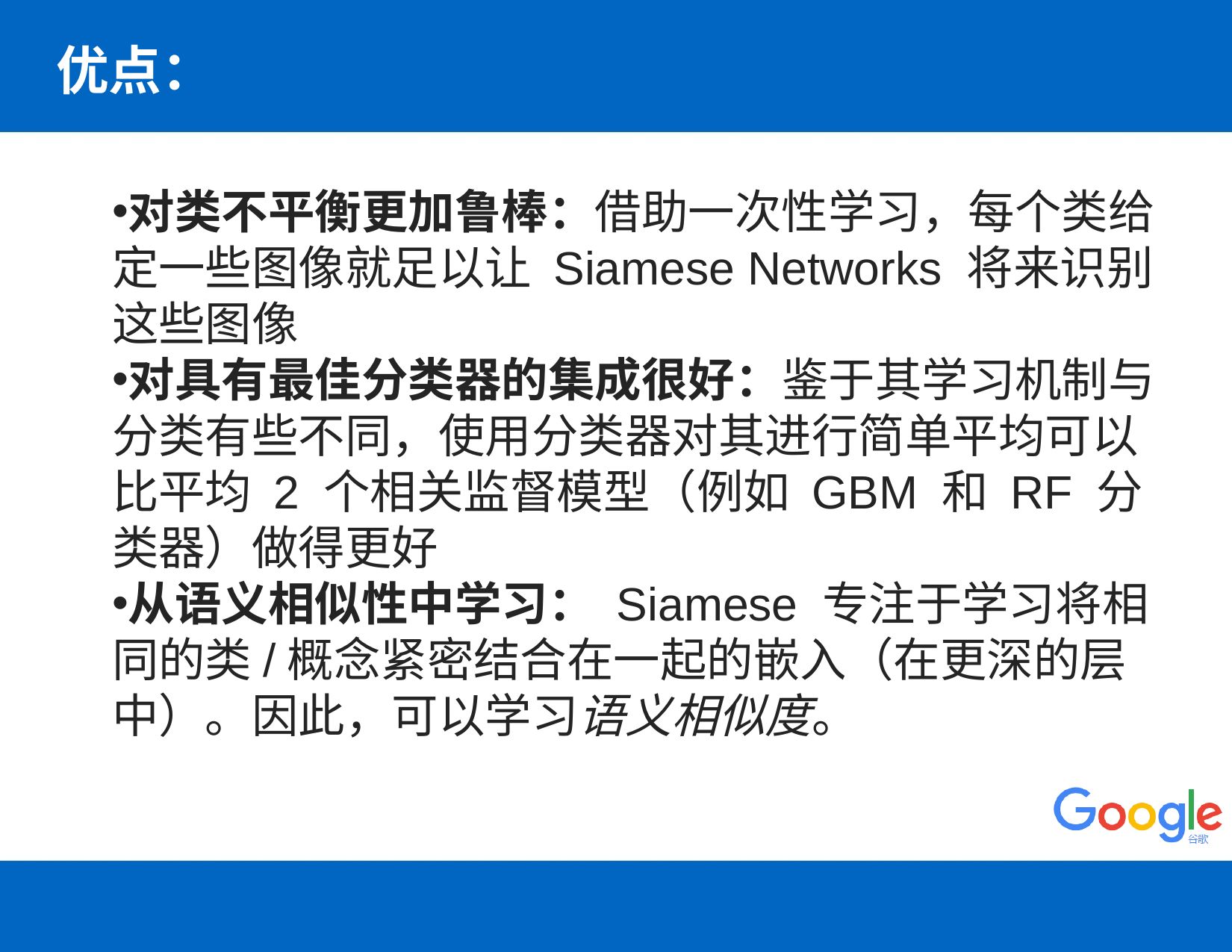

# 优点：
对类不平衡更加鲁棒：借助一次性学习，每个类给定一些图像就足以让 Siamese Networks 将来识别这些图像
对具有最佳分类器的集成很好：鉴于其学习机制与分类有些不同，使用分类器对其进行简单平均可以比平均 2 个相关监督模型（例如 GBM 和 RF 分类器）做得更好
从语义相似性中学习： Siamese 专注于学习将相同的类/概念紧密结合在一起的嵌入（在更深的层中）。因此，可以学习语义相似度。